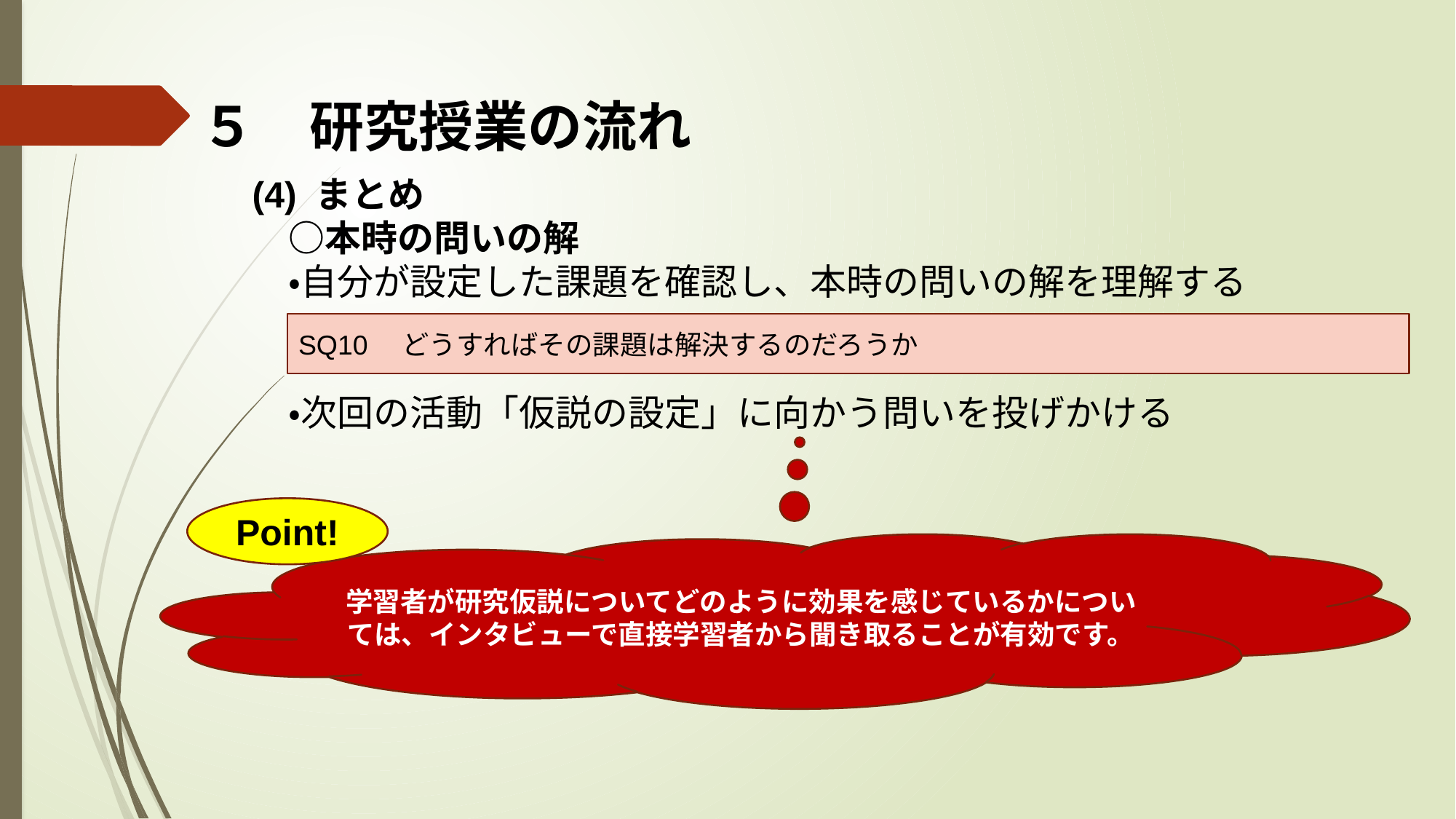

# ５　研究授業の流れ
(4) まとめ
　○本時の問いの解
　・自分が設定した課題を確認し、本時の問いの解を理解する

　・次回の活動「仮説の設定」に向かう問いを投げかける
SQ10　どうすればその課題は解決するのだろうか
Point!
学習者が研究仮説についてどのように効果を感じているかについては、インタビューで直接学習者から聞き取ることが有効です。